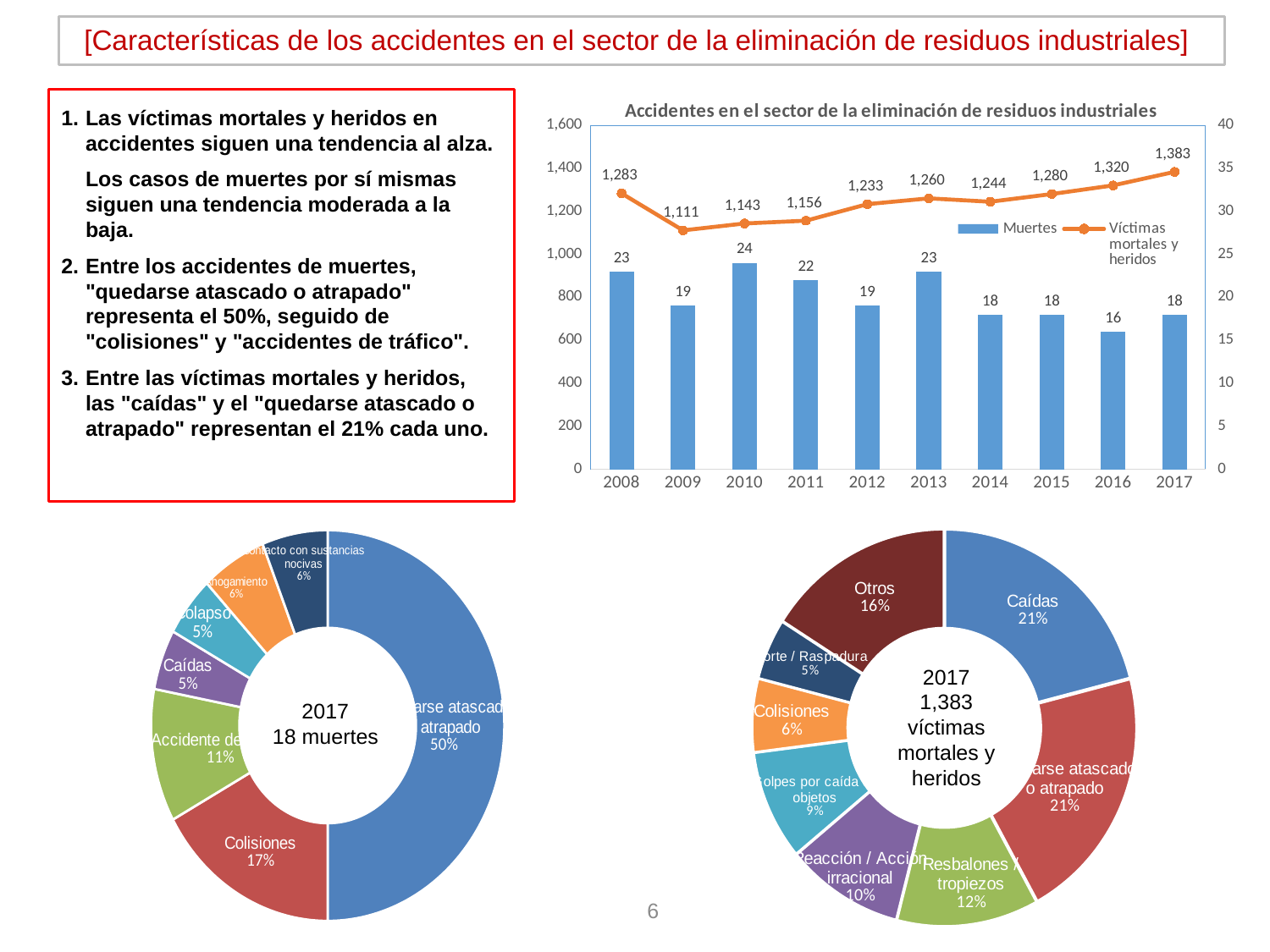

[Características de los accidentes en el sector de la eliminación de residuos industriales]
1.	Las víctimas mortales y heridos en accidentes siguen una tendencia al alza.
	Los casos de muertes por sí mismas siguen una tendencia moderada a la baja.
2.	Entre los accidentes de muertes, "quedarse atascado o atrapado" representa el 50%, seguido de "colisiones" y "accidentes de tráfico".
3.	Entre las víctimas mortales y heridos, las "caídas" y el "quedarse atascado o atrapado" representan el 21% cada uno.

### Chart: Accidentes en el sector de la eliminación de residuos industriales

| Category | Muertes | Víctimas
mortales y
heridos  |
|---|---|---|
| 2008 | 23.0 | 1283.0 |
| 2009 | 19.0 | 1111.0 |
| 2010 | 24.0 | 1143.0 |
| 2011 | 22.0 | 1156.0 |
| 2012 | 19.0 | 1233.0 |
| 2013 | 23.0 | 1260.0 |
| 2014 | 18.0 | 1244.0 |
| 2015 | 18.0 | 1280.0 |
| 2016 | 16.0 | 1320.0 |
| 2017 | 18.0 | 1383.0 |

### Chart

| Category |  |
|---|---|
| 墜落・転落 | 21.0 |
| はさまれ・巻き込まれ | 21.0 |
| 転倒 | 12.0 |
| 動作の反動・無理な動作 | 10.0 |
| 飛来・落下 | 9.0 |
| 激突され | 6.0 |
| 切れ・こすれ | 5.0 |
| その他 | 16.0 |
2017
1,383 víctimas mortales y heridos

### Chart

| Category |  |
|---|---|
| はさまれ・巻き込まれ | 50.0 |
| 激突され | 17.0 |
| 交通事故 | 11.0 |
| 墜落・転落 | 5.0 |
| 崩壊・倒壊 | 5.0 |
| おぼれ | 6.0 |
| 有害物との接触 | 6.0 |
2017
18 muertes
Contacto con sustancias nocivas
6%
Ahogamiento
6%
16%
21%
5%
5%
5%
Quedarse atascado o atrapado
50%
6%
Accidente de tráfico
11%
21%
9%
10%
Colisiones
17%
12%
6